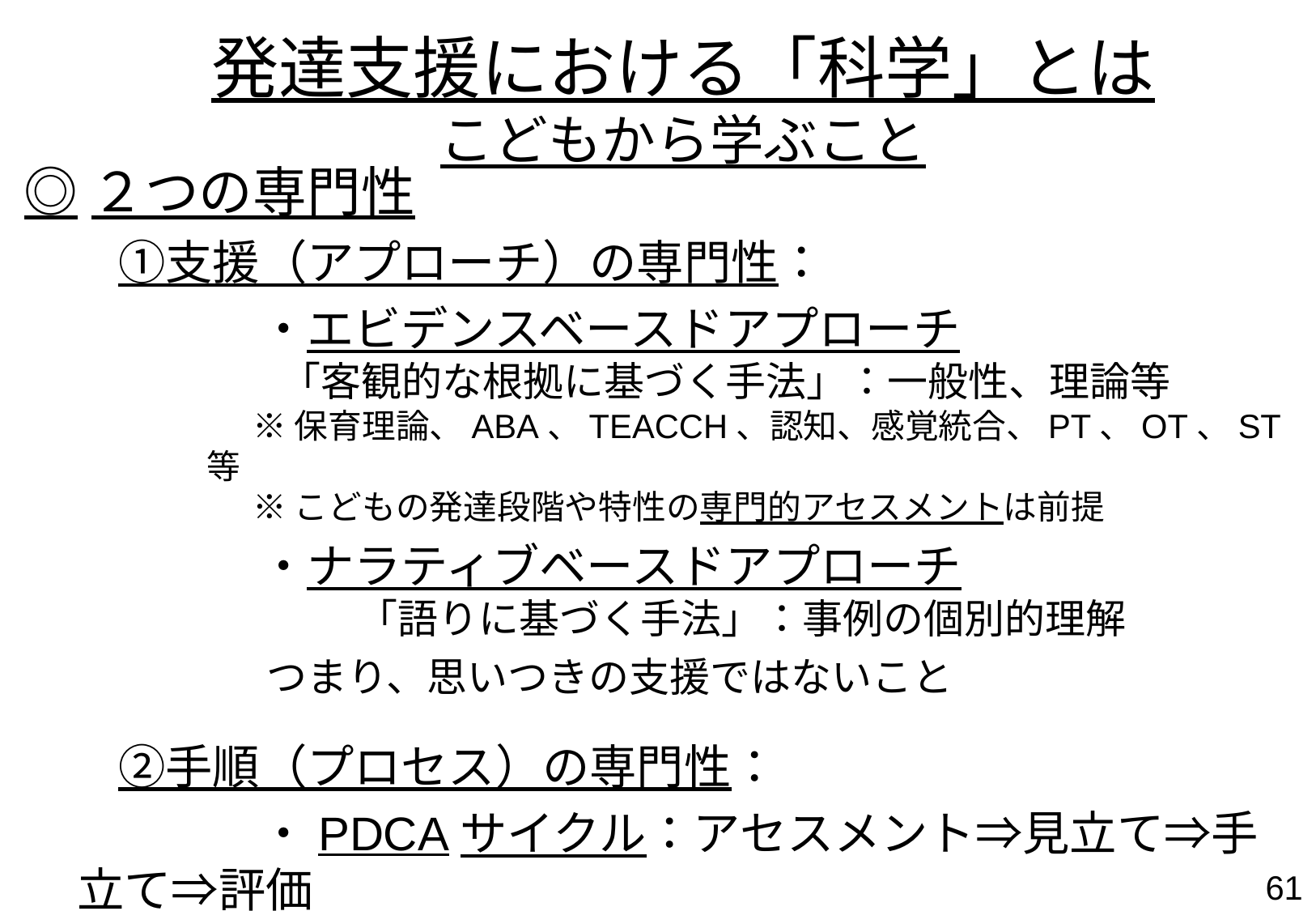

発達支援における「科学」とは
こどもから学ぶこと
◎２つの専門性
　　①支援（アプローチ）の専門性：
　　　　　・エビデンスベースドアプローチ
　　「客観的な根拠に基づく手法」：一般性、理論等
※保育理論、ABA、TEACCH、認知、感覚統合、PT、OT、ST等
※こどもの発達段階や特性の専門的アセスメントは前提
　　　　　・ナラティブベースドアプローチ
　　　　　　　 　「語りに基づく手法」：事例の個別的理解
　　　　　　つまり、思いつきの支援ではないこと

　　②手順（プロセス）の専門性：
　　　　　・PDCAサイクル：アセスメント⇒見立て⇒手立て⇒評価
　　　　　（＝支援の必要性と効果に基づき、適宜修正できるということ）
61